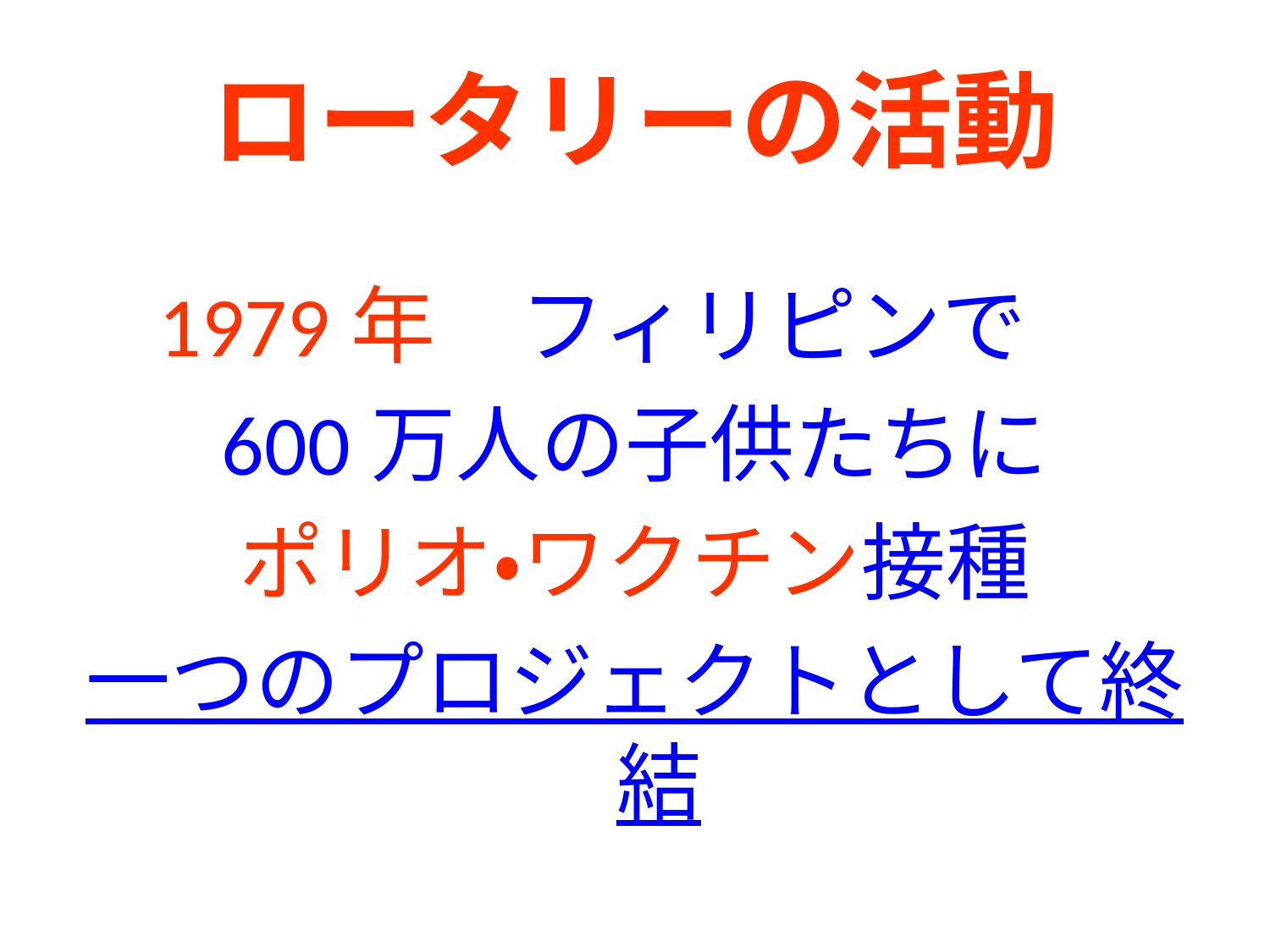

# ロータリーの活動
1979年　フィリピンで
600万人の子供たちに
ポリオ・ワクチン接種
一つのプロジェクトとして終結